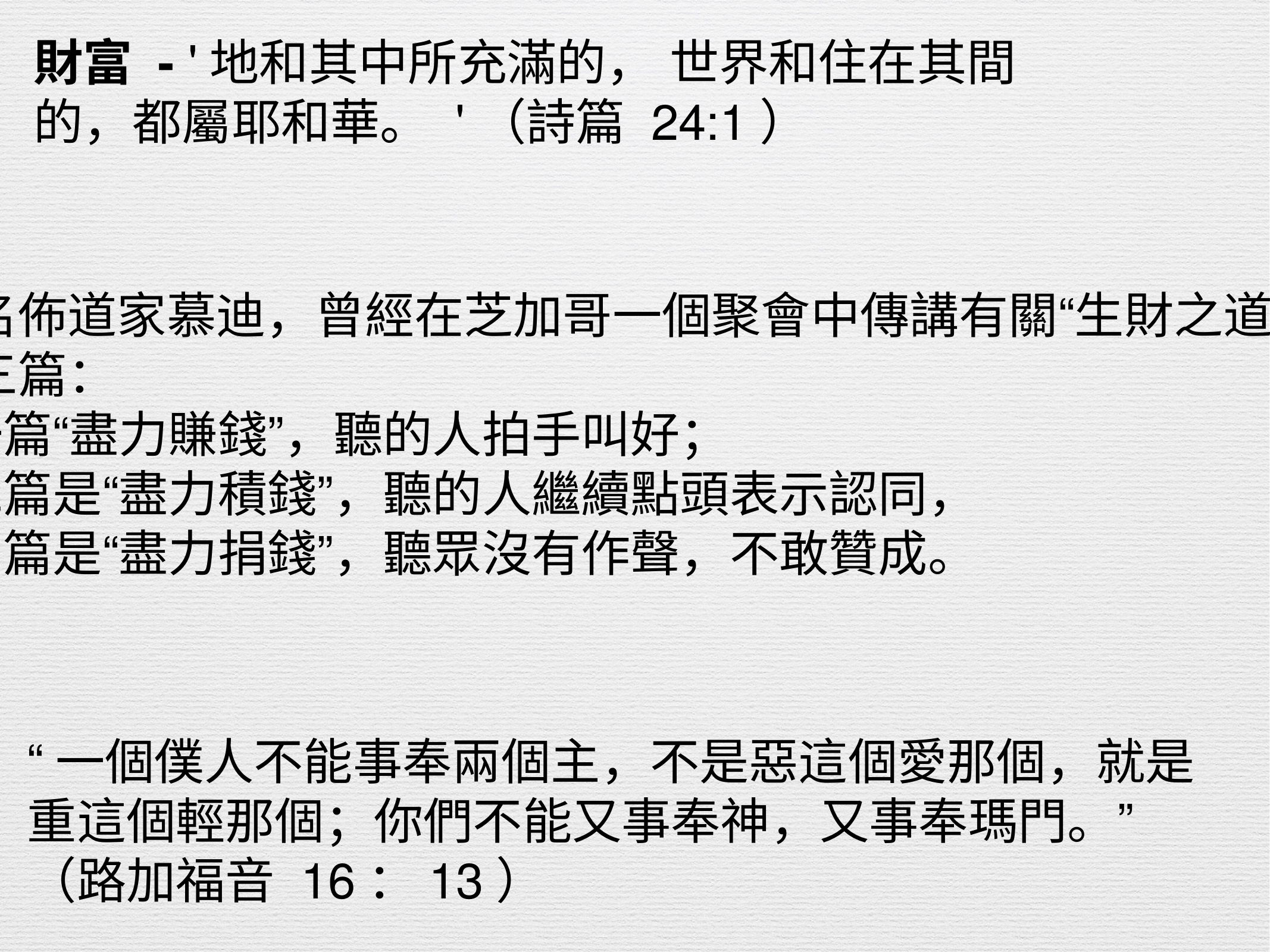

財富 - '地和其中所充滿的， 世界和住在其間的，都屬耶和華。 '（詩篇 24:1）
當代着名佈道家慕迪，曾經在芝加哥一個聚會中傳講有關“生財之道”的信息，
共分為三篇：
第一篇“盡力賺錢”，聽的人拍手叫好；
第二篇是“盡力積錢”，聽的人繼續點頭表示認同，
第三篇是“盡力捐錢”，聽眾沒有作聲，不敢贊成。
“一個僕人不能事奉兩個主，不是惡這個愛那個，就是重這個輕那個；你們不能又事奉神，又事奉瑪門。”（路加福音 16：13）